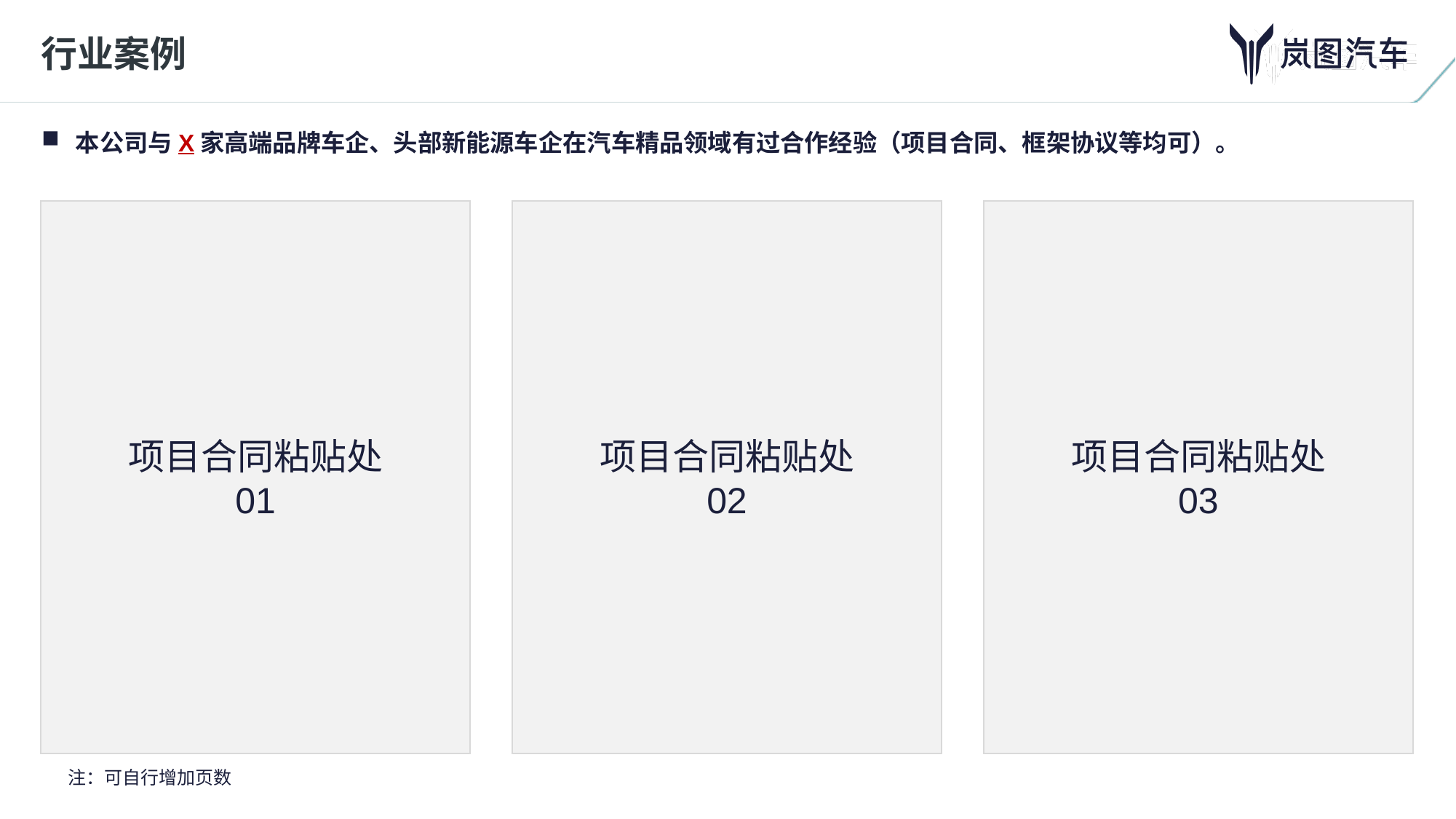

# 行业案例
本公司与X家高端品牌车企、头部新能源车企在汽车精品领域有过合作经验（项目合同、框架协议等均可）。
项目合同粘贴处
01
项目合同粘贴处
02
项目合同粘贴处
03
注：可自行增加页数